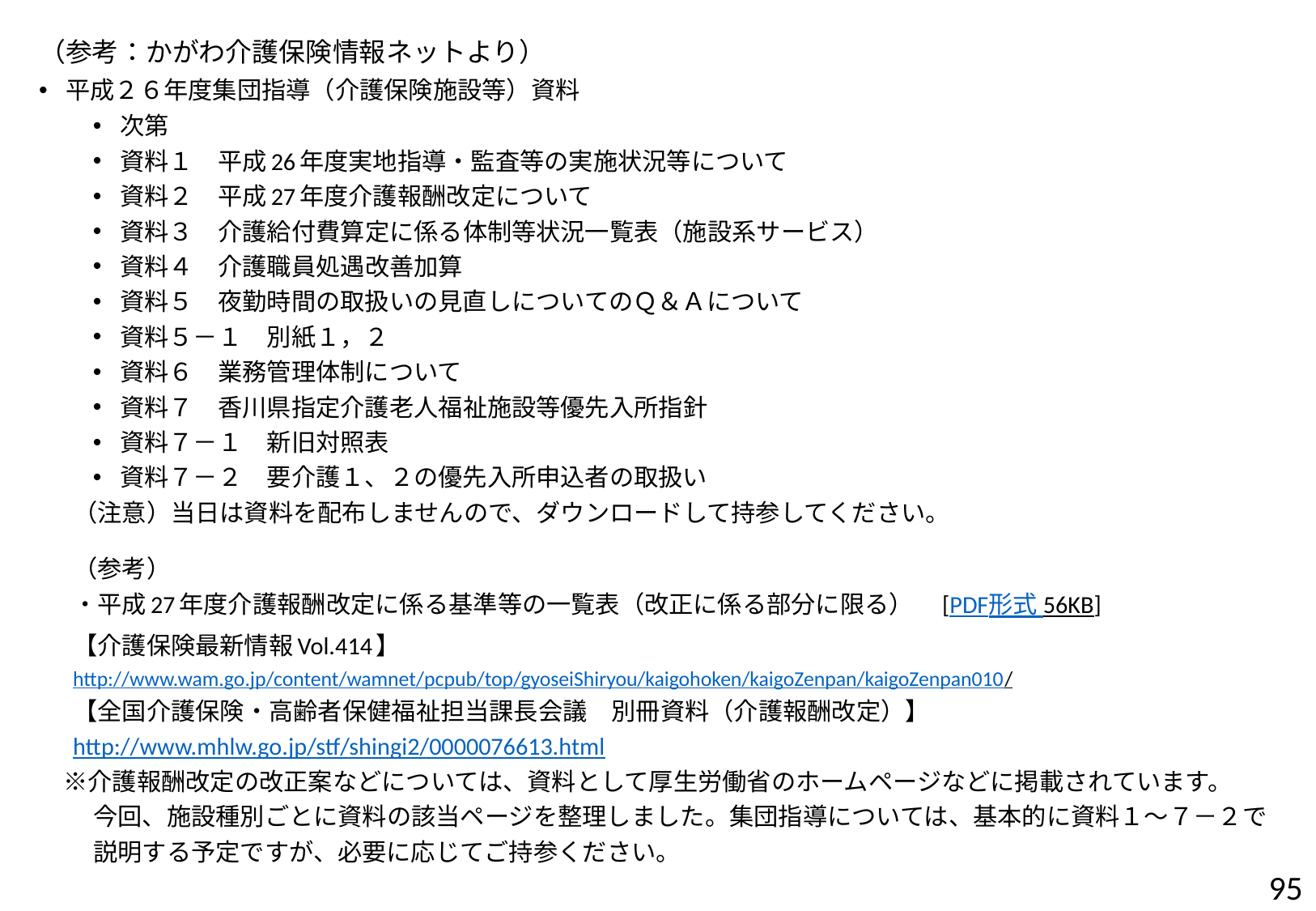

（参考：かがわ介護保険情報ネットより）
平成２６年度集団指導（介護保険施設等）資料
次第
資料１　平成26年度実地指導・監査等の実施状況等について
資料２　平成27年度介護報酬改定について
資料３　介護給付費算定に係る体制等状況一覧表（施設系サービス）
資料４　介護職員処遇改善加算
資料５　夜勤時間の取扱いの見直しについてのＱ＆Ａについて
資料５－１　別紙１，２
資料６　業務管理体制について
資料７　香川県指定介護老人福祉施設等優先入所指針
資料７－１　新旧対照表
資料７－２　要介護１、２の優先入所申込者の取扱い
（注意）当日は資料を配布しませんので、ダウンロードして持参してください。

（参考）
・平成27年度介護報酬改定に係る基準等の一覧表（改正に係る部分に限る）　[PDF形式 56KB]
【介護保険最新情報Vol.414】
http://www.wam.go.jp/content/wamnet/pcpub/top/gyoseiShiryou/kaigohoken/kaigoZenpan/kaigoZenpan010/
【全国介護保険・高齢者保健福祉担当課長会議　別冊資料（介護報酬改定）】
http://www.mhlw.go.jp/stf/shingi2/0000076613.html
　※介護報酬改定の改正案などについては、資料として厚生労働省のホームページなどに掲載されています。
　　 今回、施設種別ごとに資料の該当ページを整理しました。集団指導については、基本的に資料１～７－２で
　　 説明する予定ですが、必要に応じてご持参ください。
95